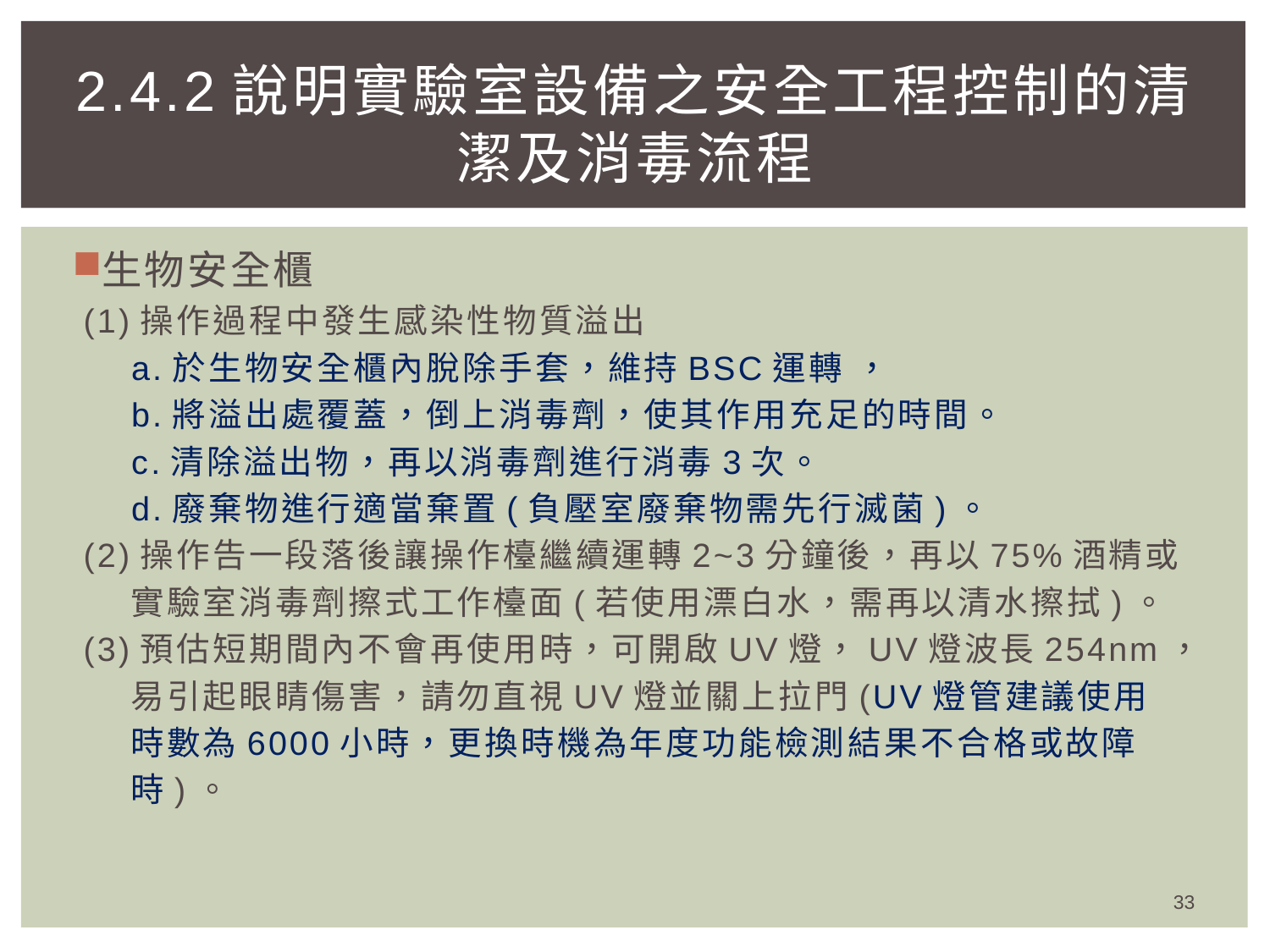

# 2.4.2說明實驗室設備之安全工程控制的清潔及消毒流程
生物安全櫃
 (1)操作過程中發生感染性物質溢出
     a.於生物安全櫃內脫除手套，維持BSC運轉 ，
     b.將溢出處覆蓋，倒上消毒劑，使其作用充足的時間。
     c.清除溢出物，再以消毒劑進行消毒3次。
     d.廢棄物進行適當棄置(負壓室廢棄物需先行滅菌)。
 (2)操作告一段落後讓操作檯繼續運轉2~3分鐘後，再以75%酒精或
     實驗室消毒劑擦式工作檯面(若使用漂白水，需再以清水擦拭)。
 (3)預估短期間內不會再使用時，可開啟UV燈，UV燈波長254nm，
     易引起眼睛傷害，請勿直視UV燈並關上拉門(UV燈管建議使用
     時數為6000小時，更換時機為年度功能檢測結果不合格或故障
     時)。

33